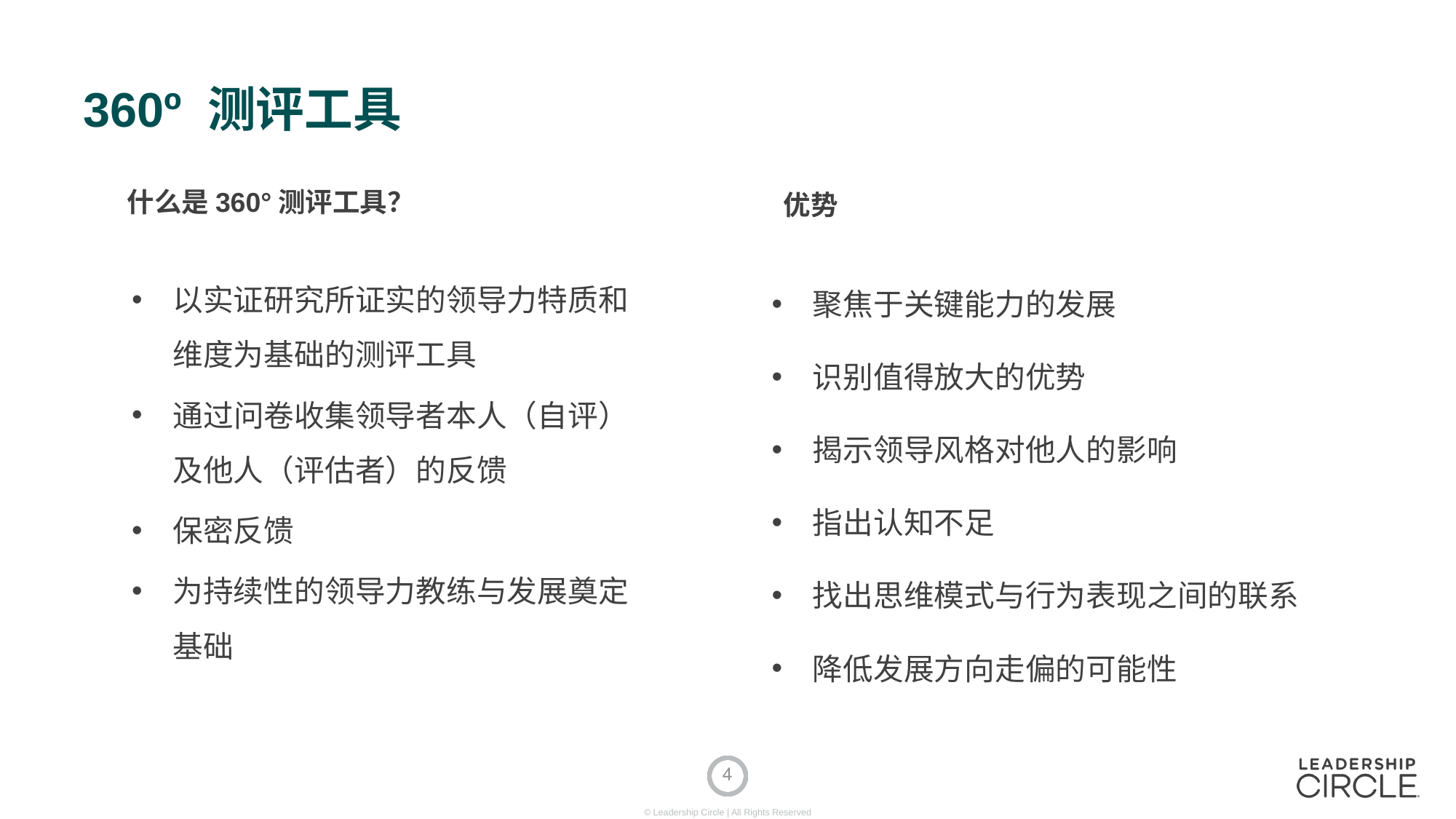

# 360º 测评工具

什么是360°测评工具？
 优势

以实证研究所证实的领导力特质和维度为基础的测评工具
通过问卷收集领导者本人（自评）及他人（评估者）的反馈
保密反馈
为持续性的领导力教练与发展奠定基础
聚焦于关键能力的发展
识别值得放大的优势
揭示领导风格对他人的影响
指出认知不足
找出思维模式与行为表现之间的联系
降低发展方向走偏的可能性
4
© Leadership Circle | All Rights Reserved